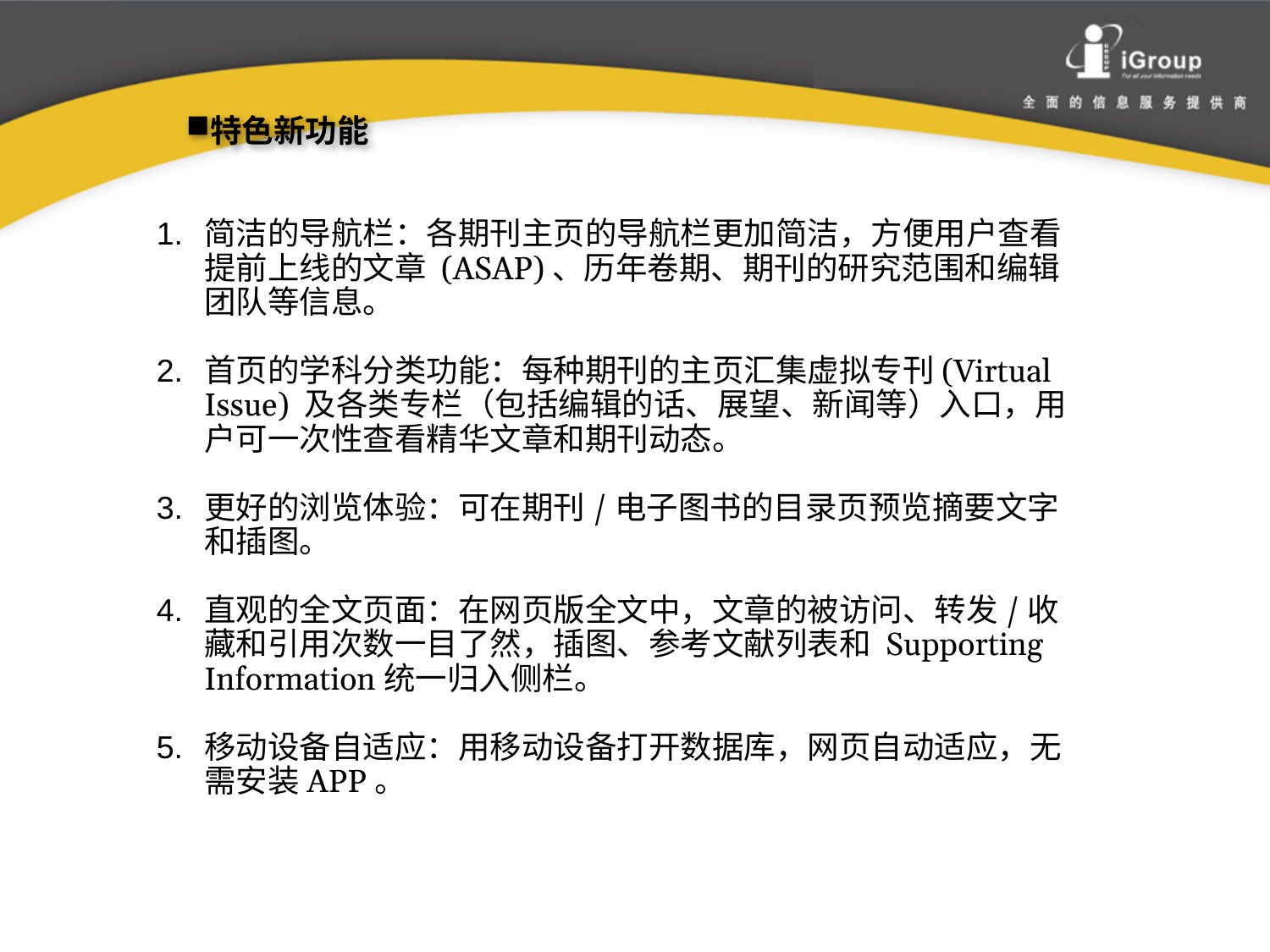

特色新功能

简洁的导航栏：各期刊主页的导航栏更加简洁，方便用户查看提前上线的文章 (ASAP)、历年卷期、期刊的研究范围和编辑团队等信息。

首页的学科分类功能：每种期刊的主页汇集虚拟专刊(Virtual Issue) 及各类专栏（包括编辑的话、展望、新闻等）入口，用户可一次性查看精华文章和期刊动态。

更好的浏览体验：可在期刊/电子图书的目录页预览摘要文字和插图。

直观的全文页面：在网页版全文中，文章的被访问、转发/收藏和引用次数一目了然，插图、参考文献列表和 Supporting Information统一归入侧栏。

移动设备自适应：用移动设备打开数据库，网页自动适应，无需安装APP。